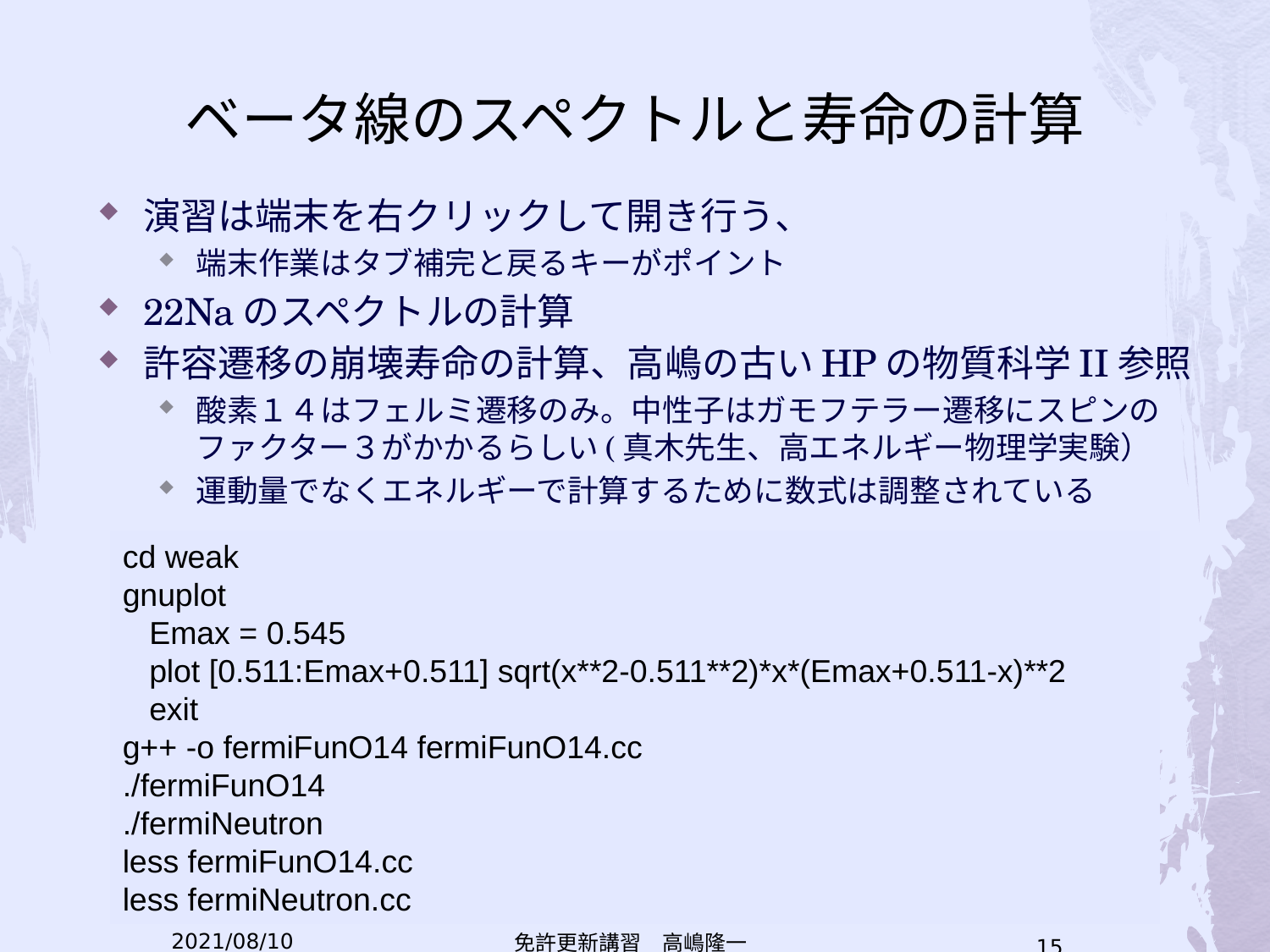

# ベータ線のスペクトルと寿命の計算
演習は端末を右クリックして開き行う、
端末作業はタブ補完と戻るキーがポイント
22Naのスペクトルの計算
許容遷移の崩壊寿命の計算、高嶋の古いHPの物質科学II参照
酸素１４はフェルミ遷移のみ。中性子はガモフテラー遷移にスピンのファクター３がかかるらしい(真木先生、高エネルギー物理学実験）
運動量でなくエネルギーで計算するために数式は調整されている
cd weak
gnuplot
   Emax = 0.545
   plot [0.511:Emax+0.511] sqrt(x**2-0.511**2)*x*(Emax+0.511-x)**2
   exit
g++ -o fermiFunO14 fermiFunO14.cc
./fermiFunO14
./fermiNeutron
less fermiFunO14.cc
less fermiNeutron.cc
2021/08/10
免許更新講習　高嶋隆一
15